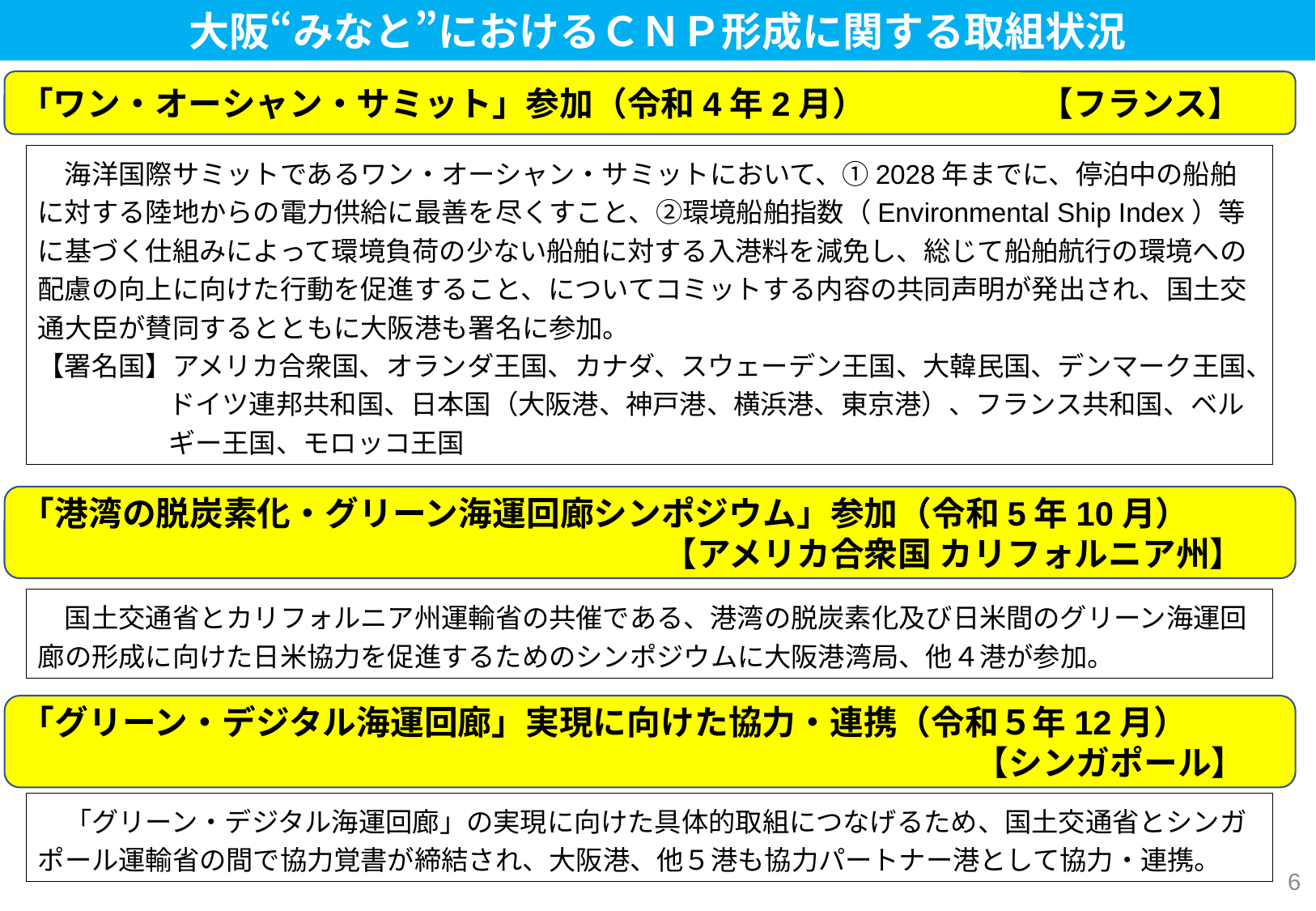

大阪“みなと”におけるＣＮＰ形成に関する取組状況
「ワン・オーシャン・サミット」参加（令和4年2月）   　　　　  【フランス】
　海洋国際サミットであるワン・オーシャン・サミットにおいて、①2028年までに、停泊中の船舶に対する陸地からの電力供給に最善を尽くすこと、②環境船舶指数（Environmental Ship Index）等に基づく仕組みによって環境負荷の少ない船舶に対する入港料を減免し、総じて船舶航行の環境への配慮の向上に向けた行動を促進すること、についてコミットする内容の共同声明が発出され、国土交通大臣が賛同するとともに大阪港も署名に参加。
【署名国】アメリカ合衆国、オランダ王国、カナダ、スウェーデン王国、大韓民国、デンマーク王国、ドイツ連邦共和国、日本国（大阪港、神戸港、横浜港、東京港）、フランス共和国、ベルギー王国、モロッコ王国
「港湾の脱炭素化・グリーン海運回廊シンポジウム」参加（令和5年10月）
　　　　　　　　　　　　　　　　　　　【アメリカ合衆国 カリフォルニア州】
　国土交通省とカリフォルニア州運輸省の共催である、港湾の脱炭素化及び日米間のグリーン海運回廊の形成に向けた日米協力を促進するためのシンポジウムに大阪港湾局、他４港が参加。
「グリーン・デジタル海運回廊」実現に向けた協力・連携（令和５年12月）
　　　　　　　　　　　　　　　　　　　　　　　　　　　　 【シンガポール】
　「グリーン・デジタル海運回廊」の実現に向けた具体的取組につなげるため、国土交通省とシンガポール運輸省の間で協力覚書が締結され、大阪港、他５港も協力パートナー港として協力・連携。
6